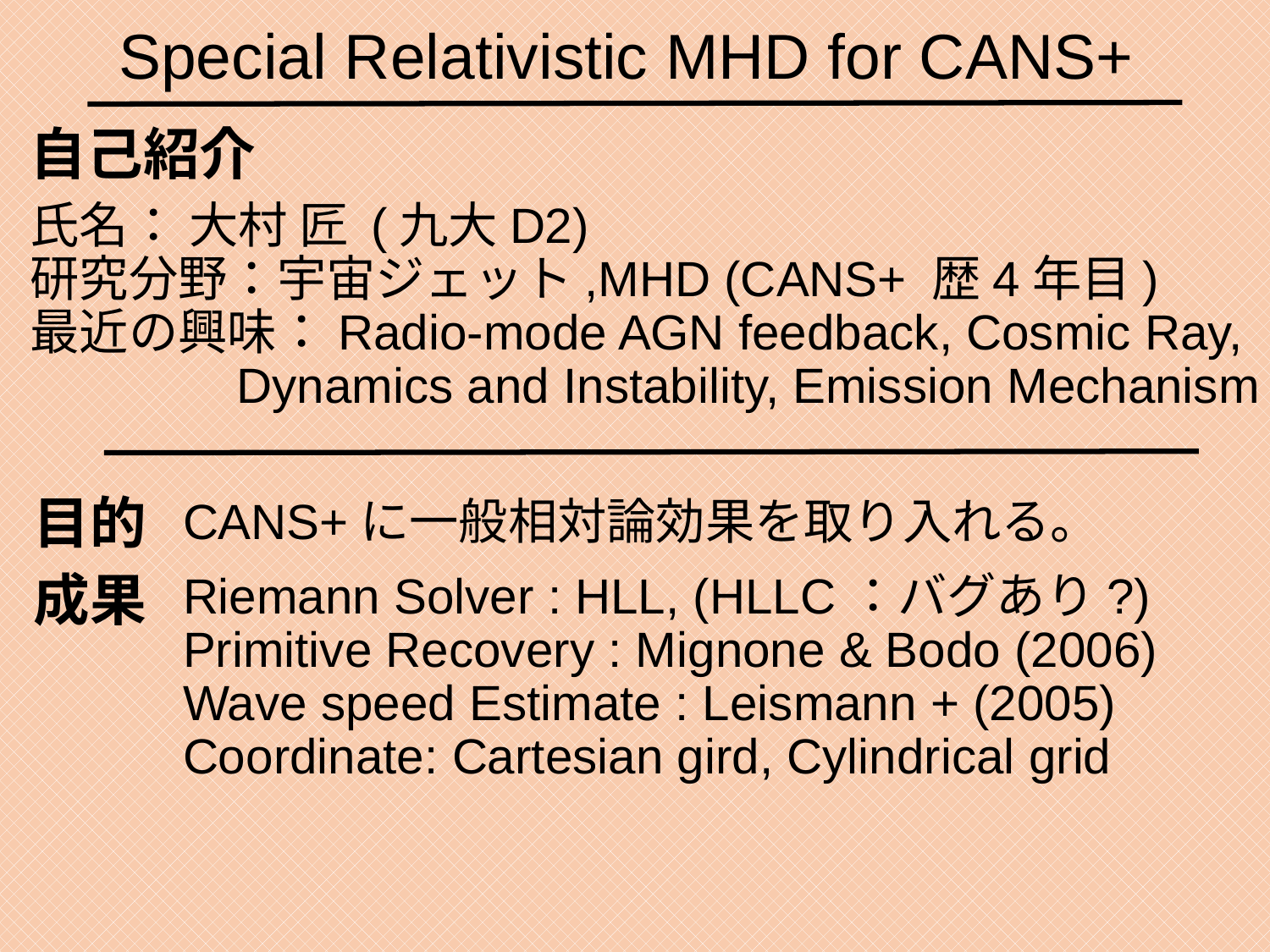

# Special Relativistic MHD for CANS+
自己紹介
氏名： 大村 匠 (九大D2)
研究分野：宇宙ジェット,MHD (CANS+ 歴4年目)
最近の興味：Radio-mode AGN feedback, Cosmic Ray,
               Dynamics and Instability, Emission Mechanism
目的
CANS+に一般相対論効果を取り入れる。
成果
Riemann Solver : HLL, (HLLC：バグあり?)
Primitive Recovery : Mignone & Bodo (2006)
Wave speed Estimate : Leismann + (2005)
Coordinate: Cartesian gird, Cylindrical grid